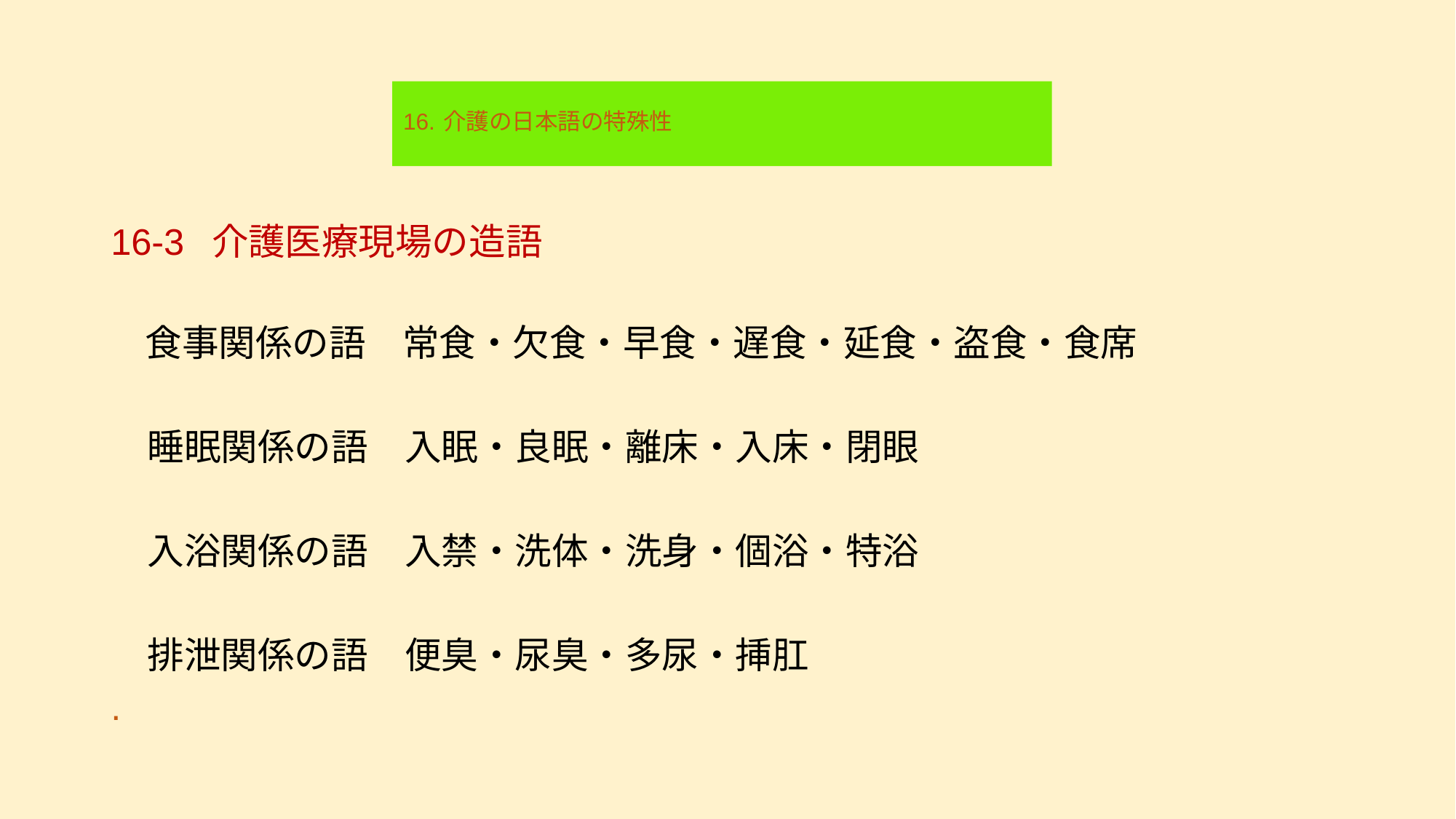

# 16. 介護の日本語の特殊性
16-3  介護医療現場の造語

　食事関係の語　常食・欠食・早食・遅食・延食・盗食・食席

　睡眠関係の語　入眠・良眠・離床・入床・閉眼

　入浴関係の語　入禁・洗体・洗身・個浴・特浴

　排泄関係の語　便臭・尿臭・多尿・挿肛
.